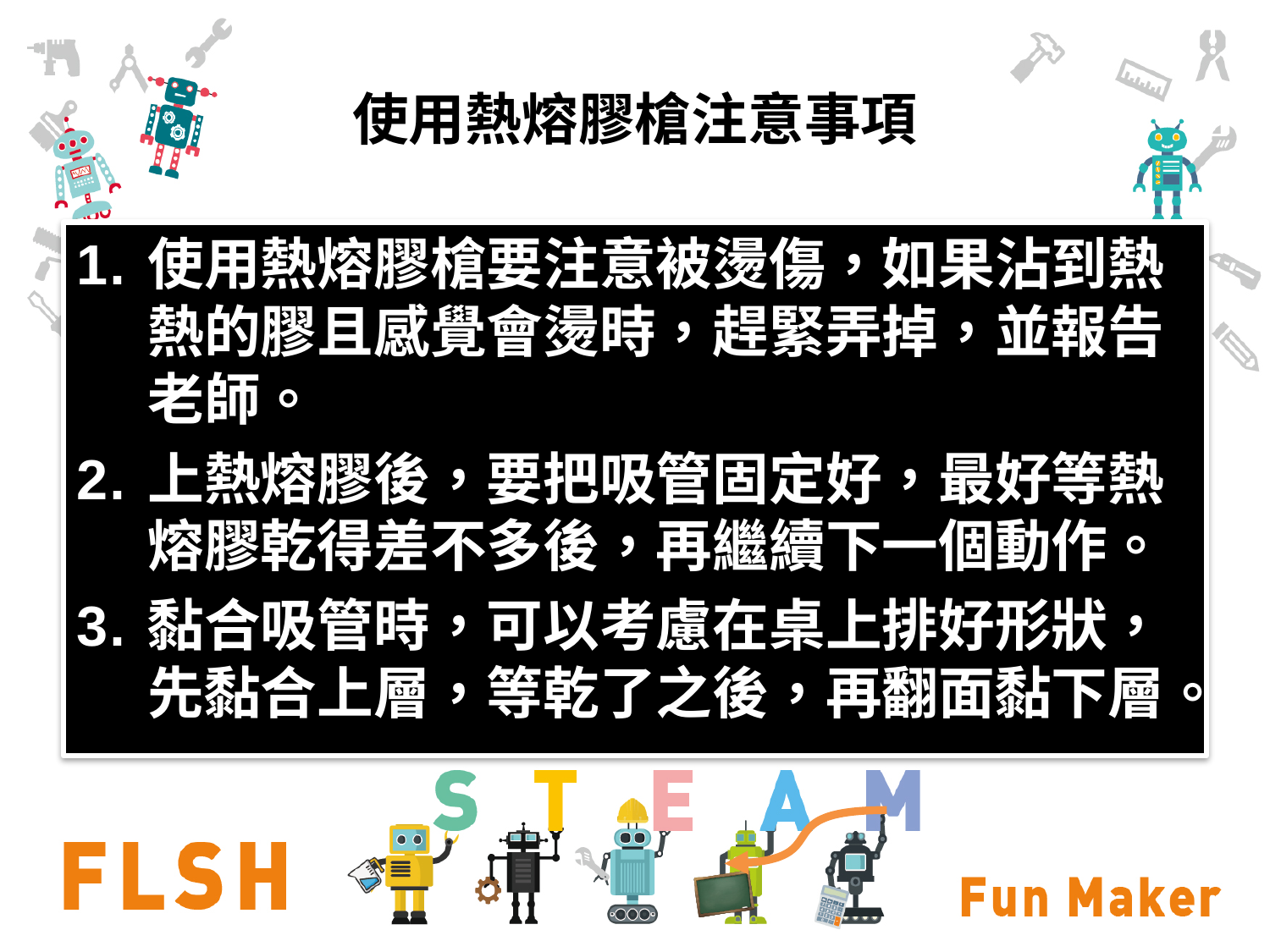

# 使用熱熔膠槍注意事項
使用熱熔膠槍要注意被燙傷，如果沾到熱熱的膠且感覺會燙時，趕緊弄掉，並報告老師。
上熱熔膠後，要把吸管固定好，最好等熱熔膠乾得差不多後，再繼續下一個動作。
黏合吸管時，可以考慮在桌上排好形狀，先黏合上層，等乾了之後，再翻面黏下層。